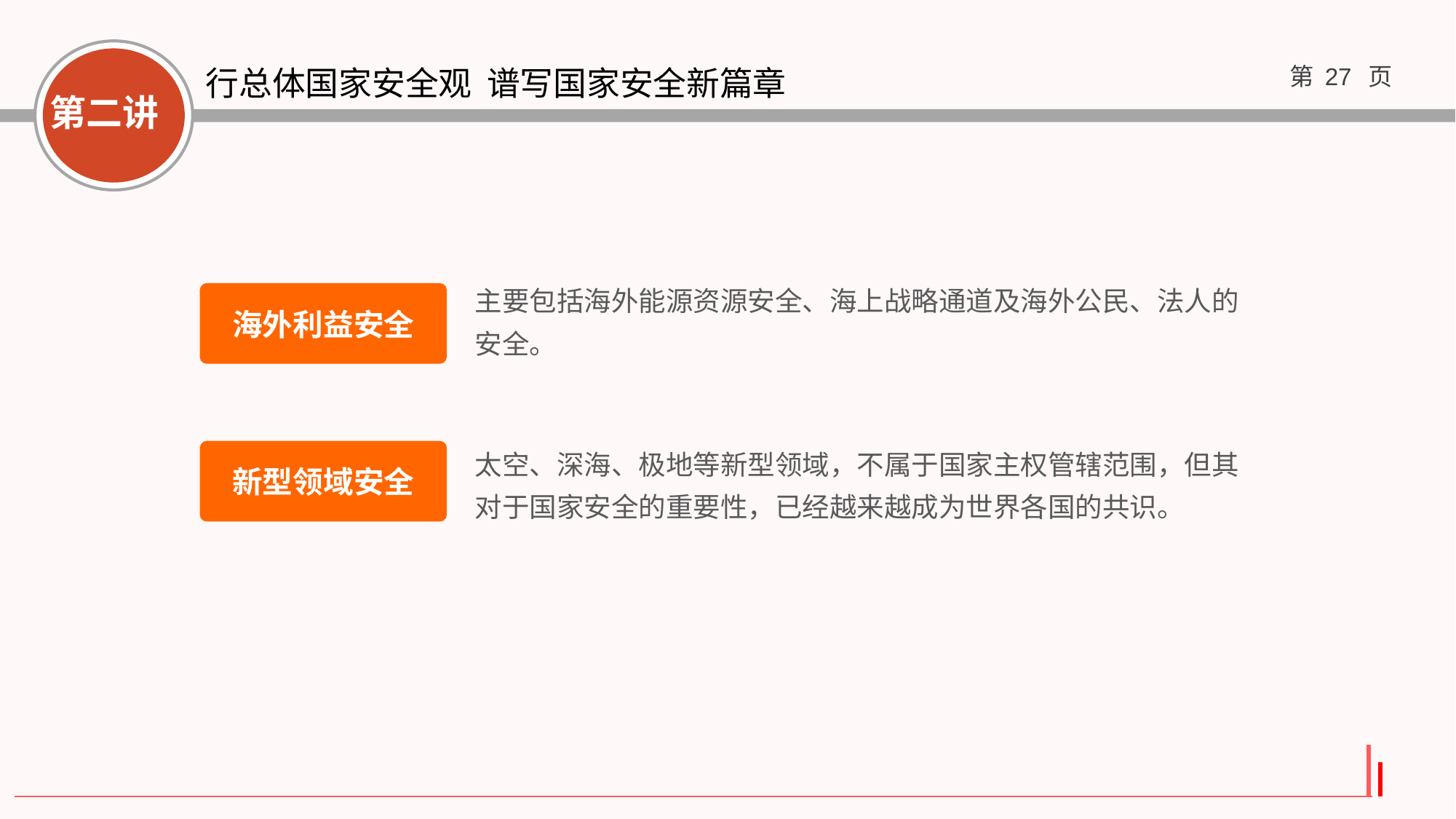

主要包括海外能源资源安全、海上战略通道及海外公民、法人的安全。
海外利益安全
太空、深海、极地等新型领域，不属于国家主权管辖范围，但其对于国家安全的重要性，已经越来越成为世界各国的共识。
新型领域安全